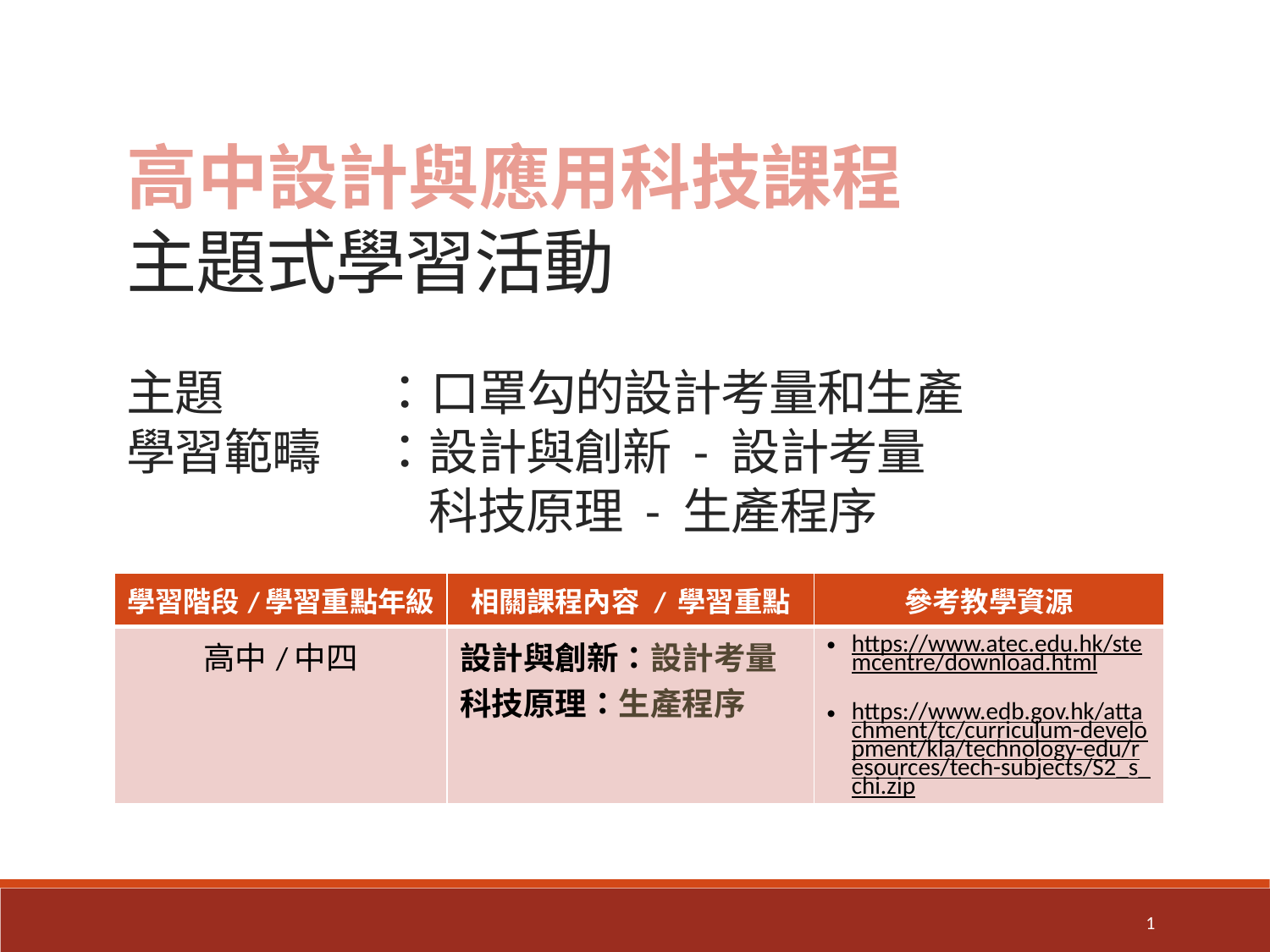

# 高中設計與應用科技課程 主題式學習活動 主題		：口罩勾的設計考量和生產 學習範疇	：設計與創新 - 設計考量 　科技原理 - 生產程序
| 學習階段/學習重點年級 | 相關課程內容 / 學習重點 | 參考教學資源 |
| --- | --- | --- |
| 高中/中四 | 設計與創新：設計考量 科技原理：生產程序 | https://www.atec.edu.hk/stemcentre/download.html https://www.edb.gov.hk/attachment/tc/curriculum-development/kla/technology-edu/resources/tech-subjects/S2\_s\_chi.zip |

1